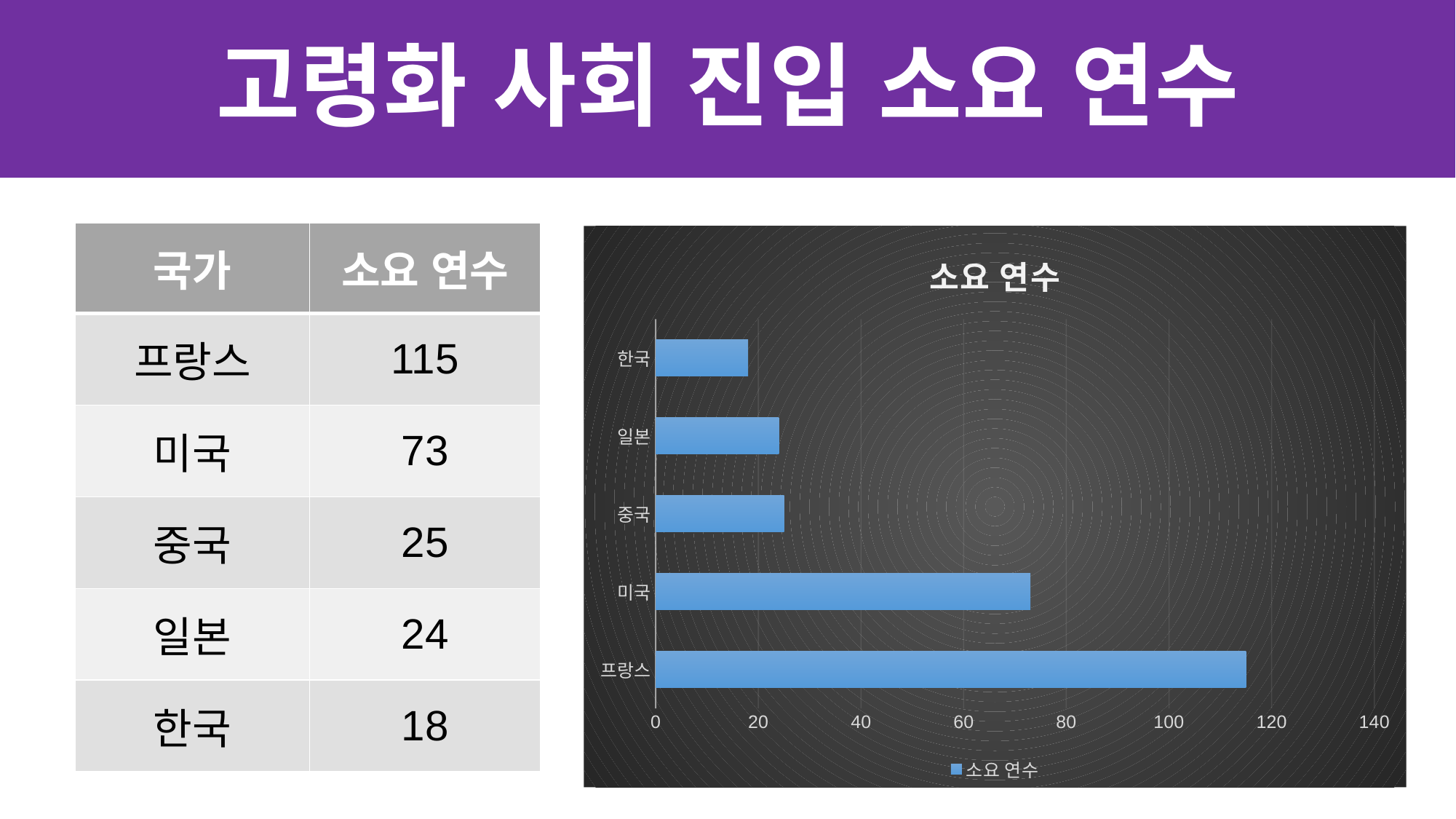

# 고령화 사회 진입 소요 연수
| 국가 | 소요 연수 |
| --- | --- |
| 프랑스 | 115 |
| 미국 | 73 |
| 중국 | 25 |
| 일본 | 24 |
| 한국 | 18 |

### Chart:

| Category | 소요 연수 |
|---|---|
| 프랑스 | 115.0 |
| 미국 | 73.0 |
| 중국 | 25.0 |
| 일본 | 24.0 |
| 한국 | 18.0 |